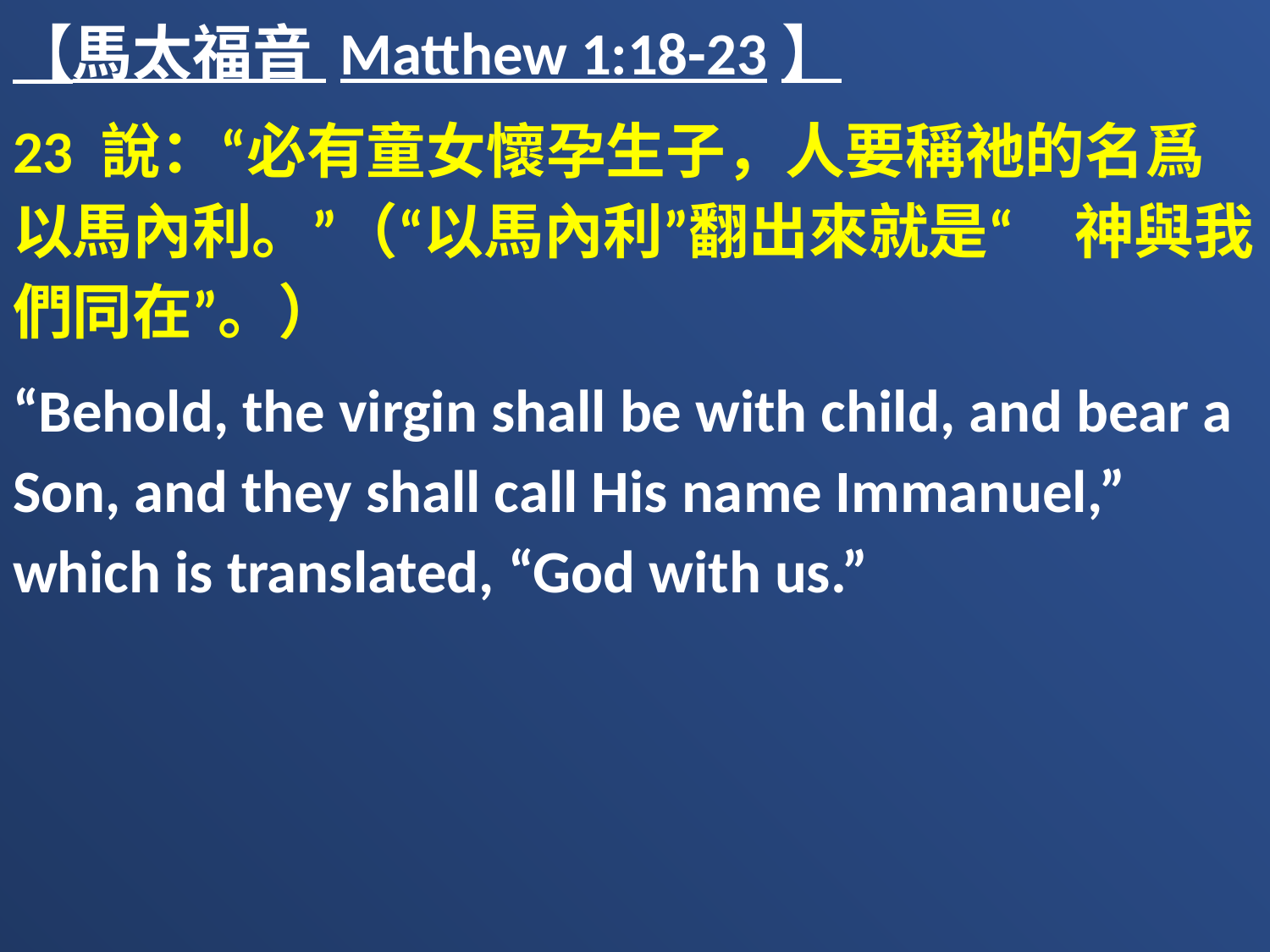

【馬太福音 Matthew 1:18-23】
23 說：“必有童女懷孕生子，人要稱祂的名爲以馬內利。”（“以馬內利”翻出來就是“　神與我們同在”。）
“Behold, the virgin shall be with child, and bear a Son, and they shall call His name Immanuel,” which is translated, “God with us.”